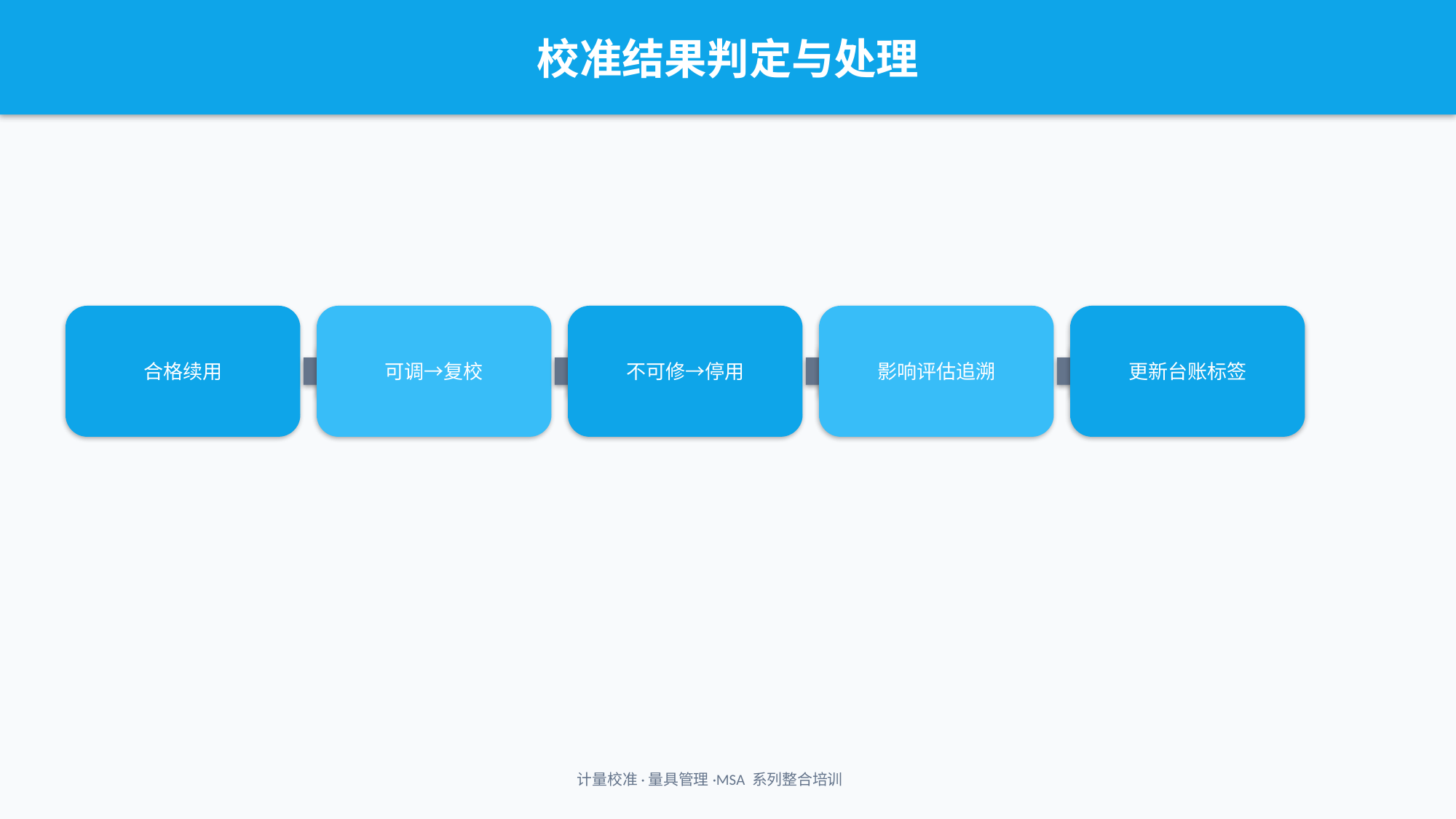

校准结果判定与处理
合格续用
可调→复校
不可修→停用
影响评估追溯
更新台账标签

计量校准·量具管理·MSA 系列整合培训